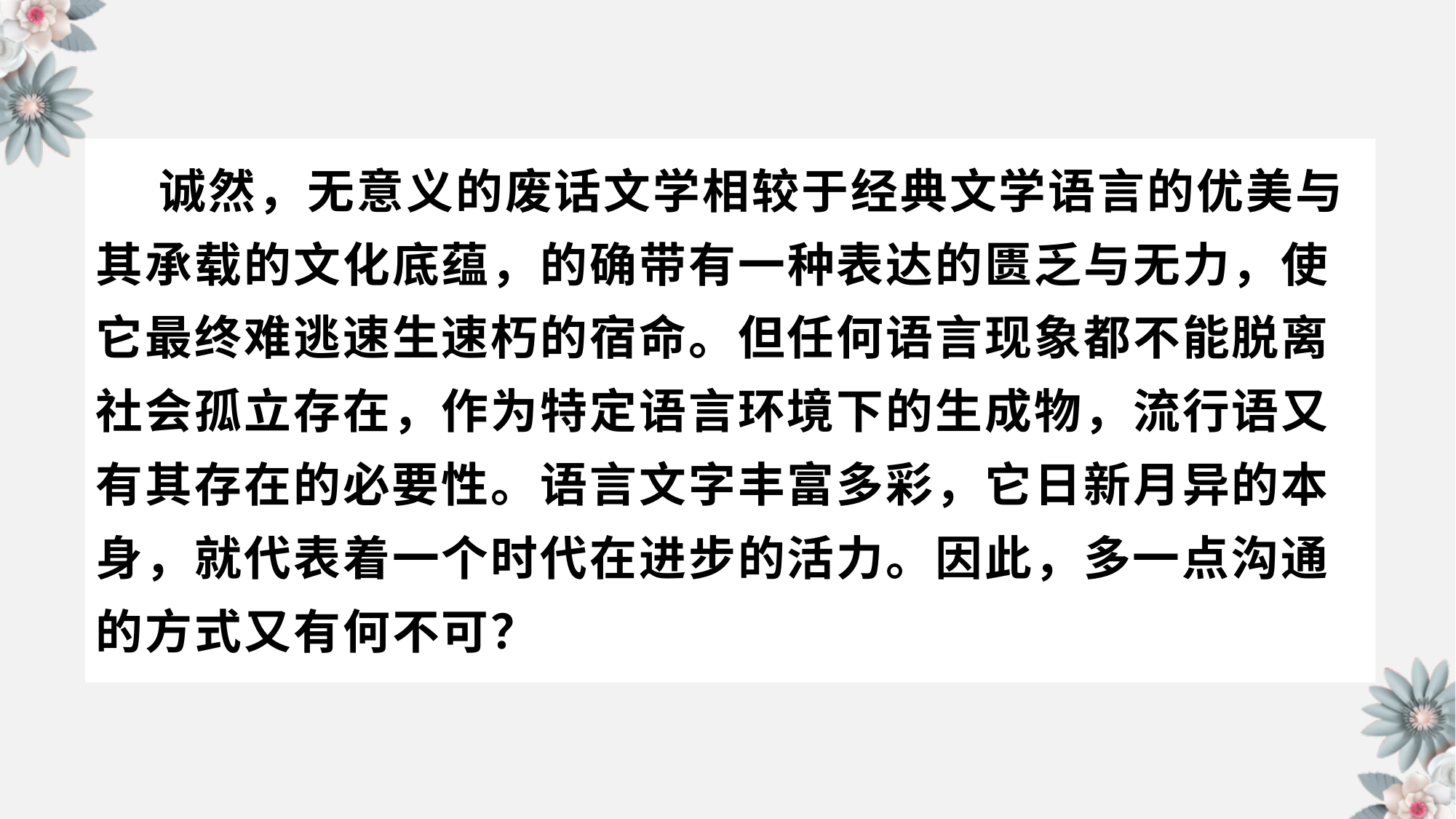

诚然，无意义的废话文学相较于经典文学语言的优美与其承载的文化底蕴，的确带有一种表达的匮乏与无力，使它最终难逃速生速朽的宿命。但任何语言现象都不能脱离社会孤立存在，作为特定语言环境下的生成物，流行语又有其存在的必要性。语言文字丰富多彩，它日新月异的本身，就代表着一个时代在进步的活力。因此，多一点沟通的方式又有何不可？